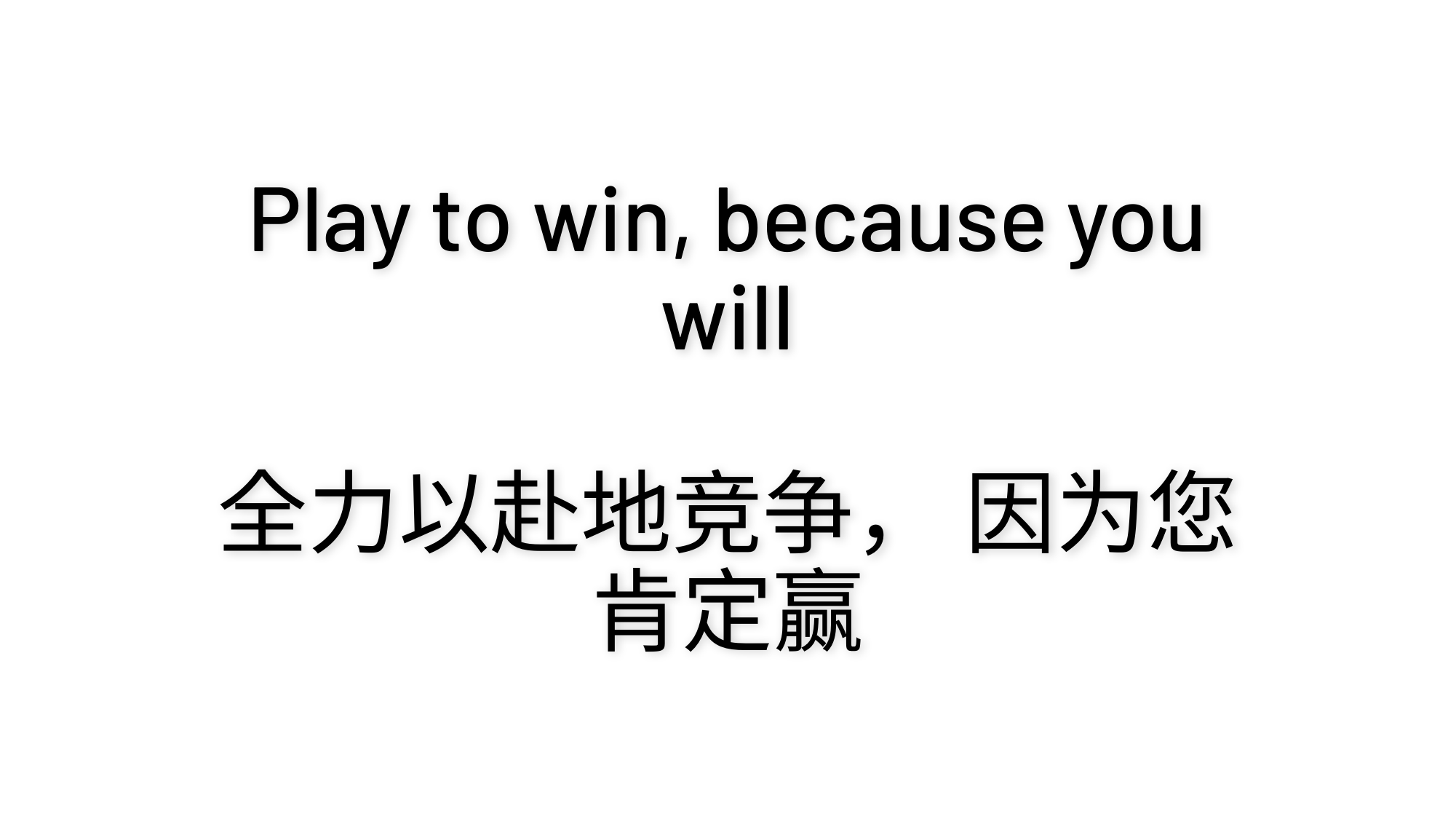

# Play to win, because you will 全力以赴地竞争， 因为您肯定赢